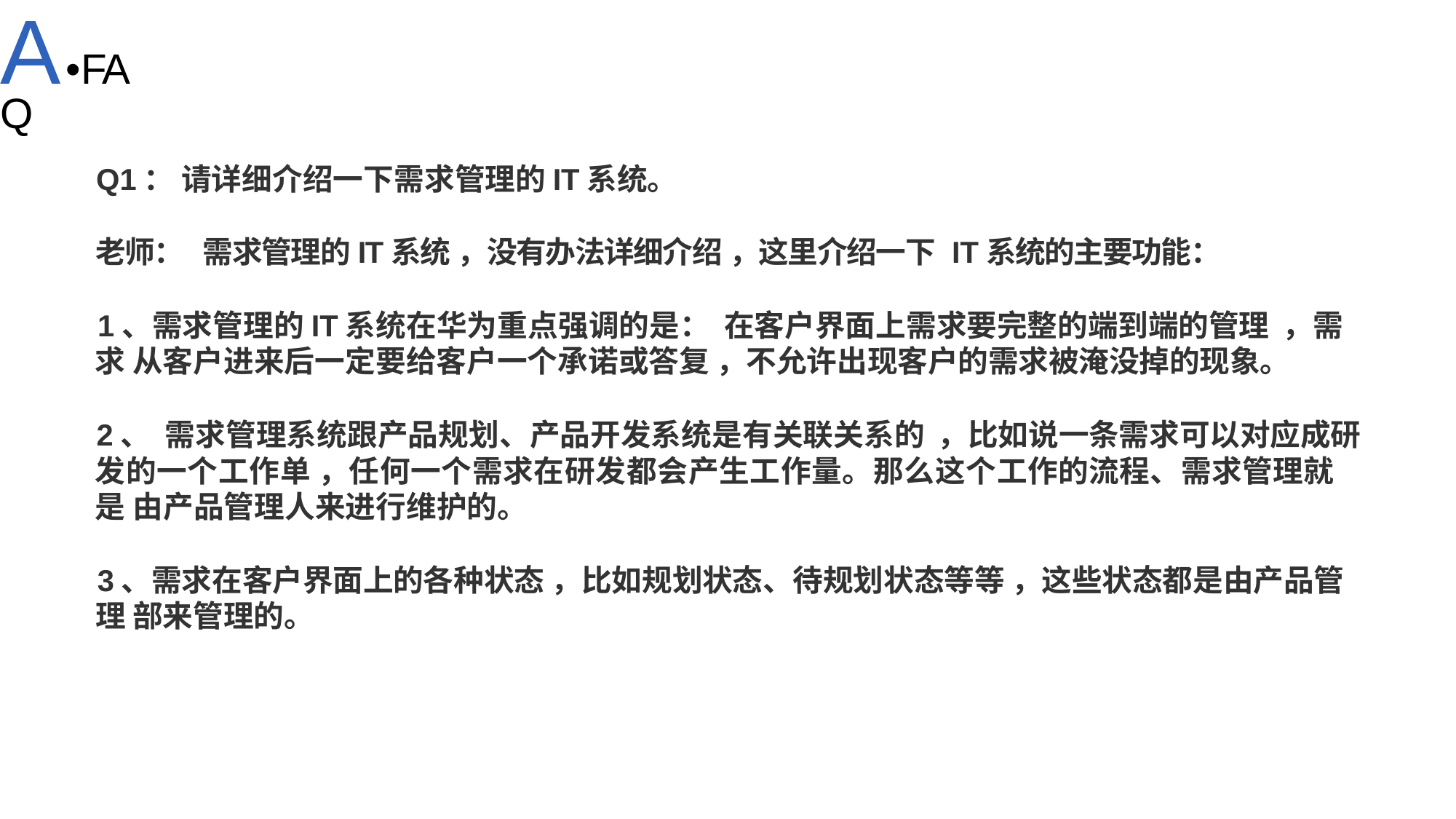

A•FAQ

Q1： 请详细介绍一下需求管理的IT系统。

老师：  需求管理的IT系统 ，没有办法详细介绍 ，这里介绍一下 IT系统的主要功能：

1、需求管理的IT系统在华为重点强调的是： 在客户界面上需求要完整的端到端的管理  ，需求 从客户进来后一定要给客户一个承诺或答复 ，不允许出现客户的需求被淹没掉的现象。

2、 需求管理系统跟产品规划、产品开发系统是有关联关系的  ，比如说一条需求可以对应成研 发的一个工作单 ，任何一个需求在研发都会产生工作量。那么这个工作的流程、需求管理就是 由产品管理人来进行维护的。

3、需求在客户界面上的各种状态 ，比如规划状态、待规划状态等等 ，这些状态都是由产品管理 部来管理的。